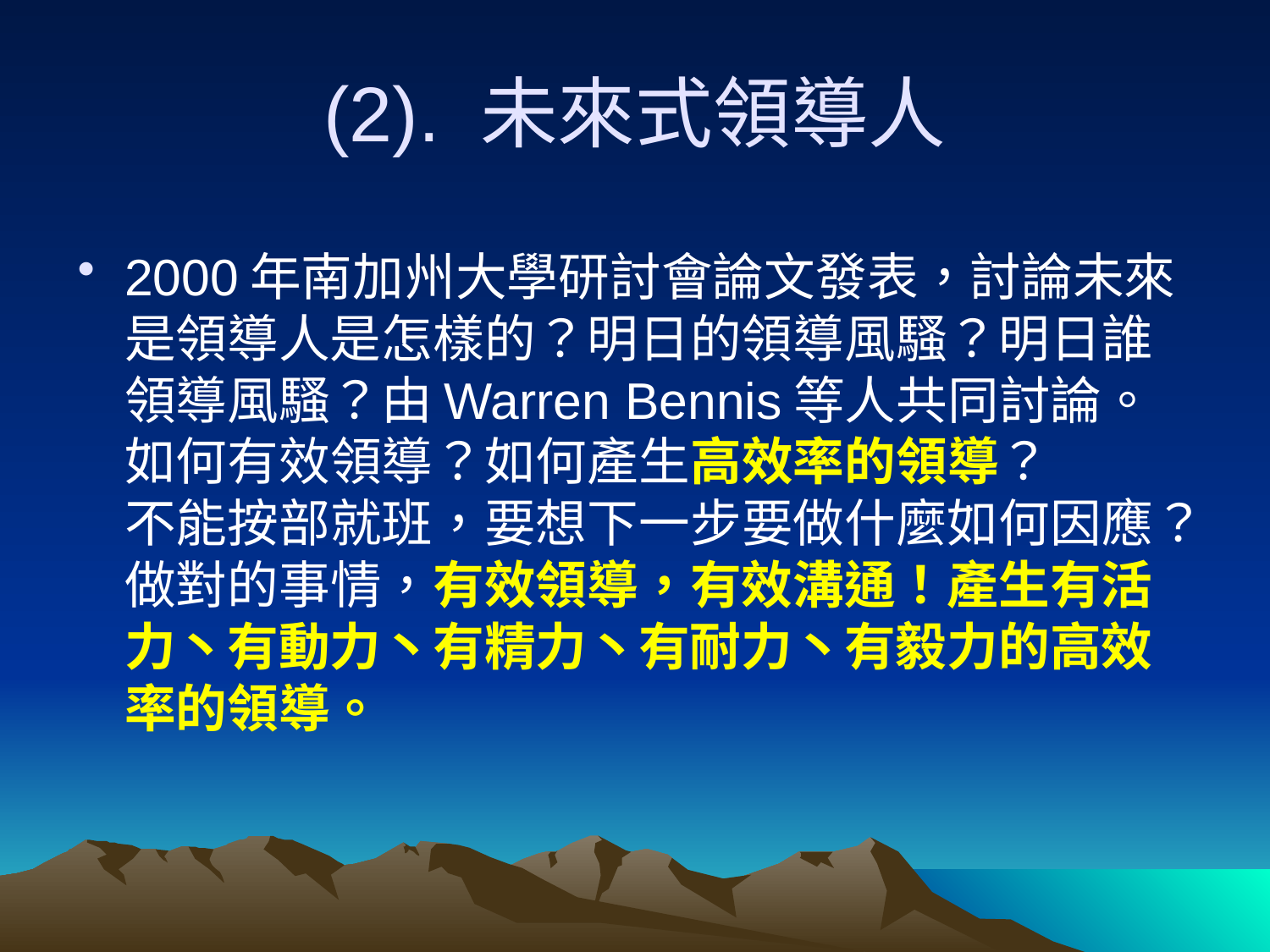

# (2). 未來式領導人

2000年南加州大學研討會論文發表，討論未來是領導人是怎樣的？明日的領導風騷？明日誰領導風騷？由Warren Bennis等人共同討論。
如何有效領導？如何產生高效率的領導？
不能按部就班，要想下一步要做什麼如何因應？做對的事情，有效領導，有效溝通！產生有活力丶有動力丶有精力丶有耐力丶有毅力的高效率的領導。